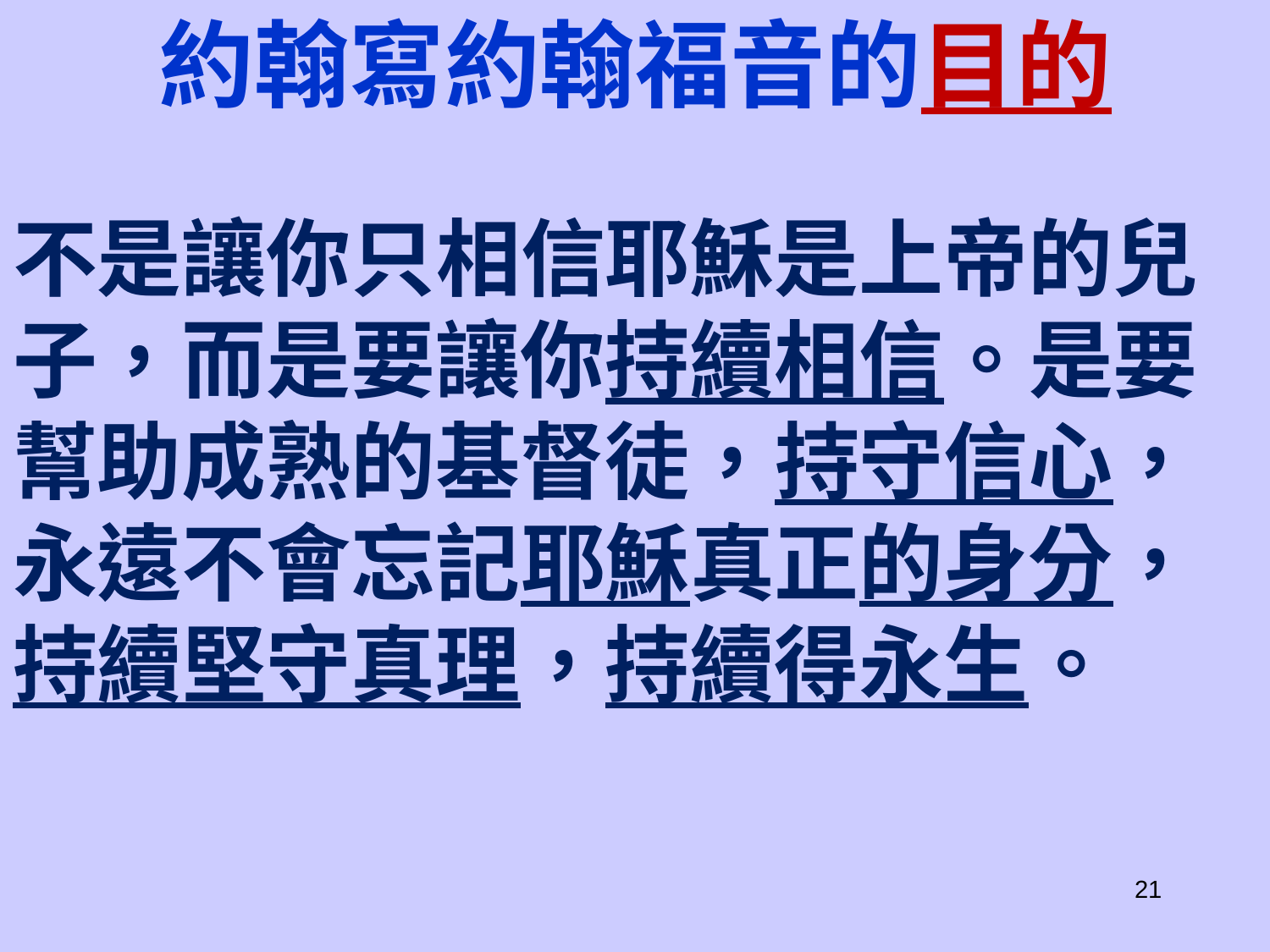

約翰寫約翰福音的目的

不是讓你只相信耶穌是上帝的兒子，而是要讓你持續相信。是要幫助成熟的基督徒，持守信心，永遠不會忘記耶穌真正的身分，持續堅守真理，持續得永生。

21